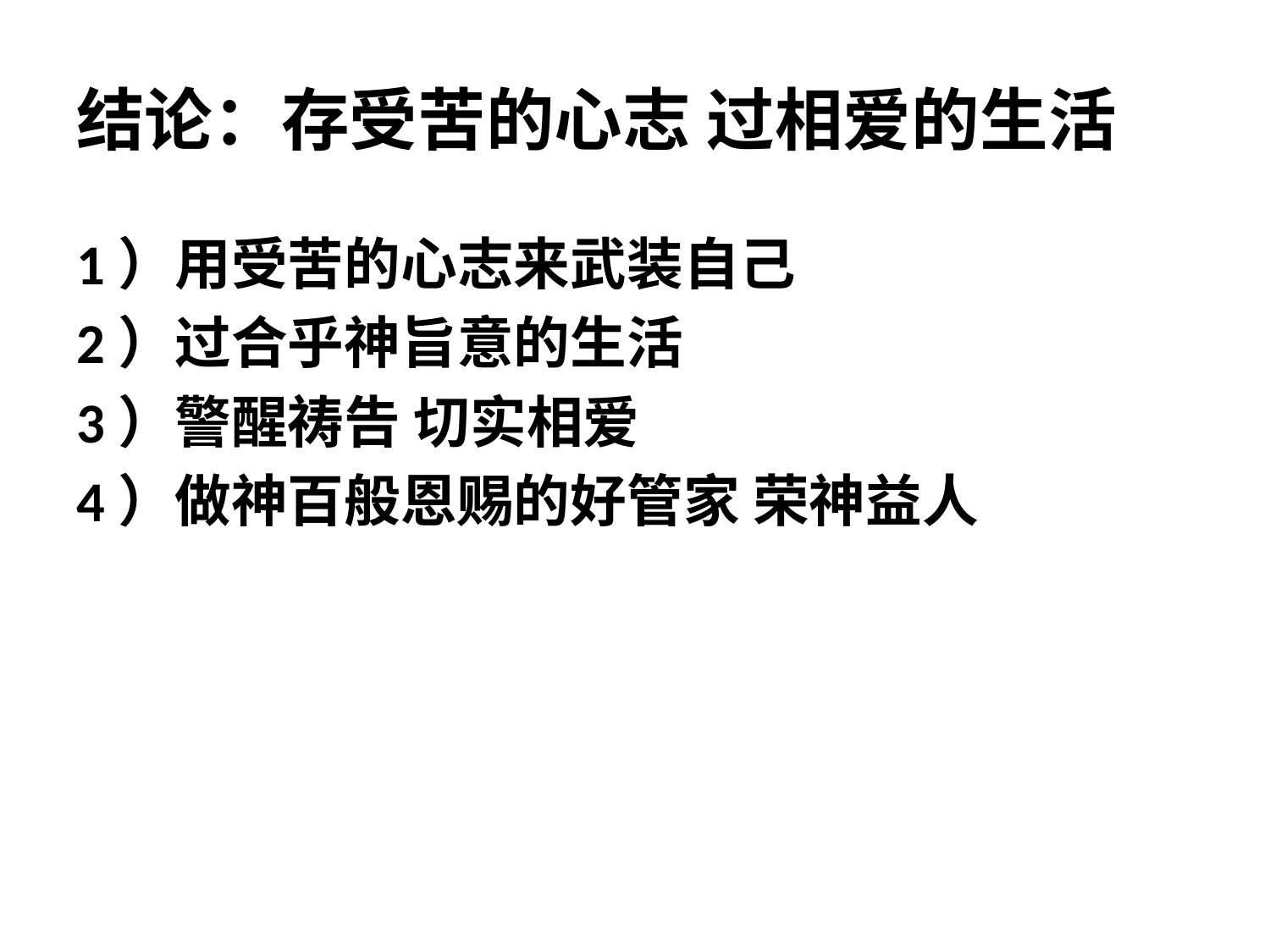

# 结论：存受苦的心志 过相爱的生活
1）用受苦的心志来武装自己
2）过合乎神旨意的生活
3）警醒祷告 切实相爱
4）做神百般恩赐的好管家 荣神益人